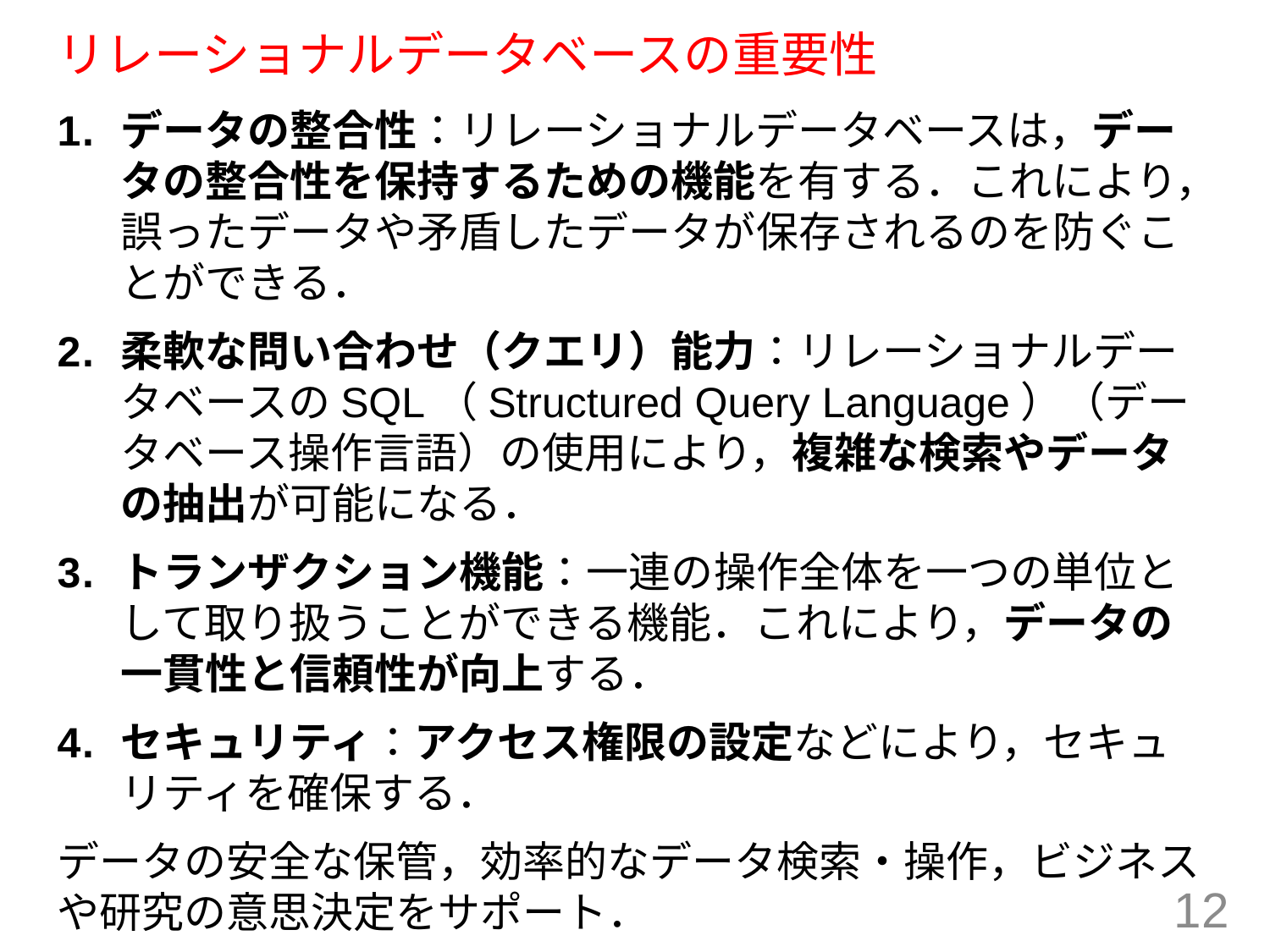

# リレーショナルデータベースの重要性
データの整合性：リレーショナルデータベースは，データの整合性を保持するための機能を有する．これにより，誤ったデータや矛盾したデータが保存されるのを防ぐことができる．
柔軟な問い合わせ（クエリ）能力：リレーショナルデータベースのSQL（Structured Query Language）（データベース操作言語）の使用により，複雑な検索やデータの抽出が可能になる．
トランザクション機能：一連の操作全体を一つの単位として取り扱うことができる機能．これにより，データの一貫性と信頼性が向上する．
セキュリティ：アクセス権限の設定などにより，セキュリティを確保する．
データの安全な保管，効率的なデータ検索・操作，ビジネスや研究の意思決定をサポート．
12